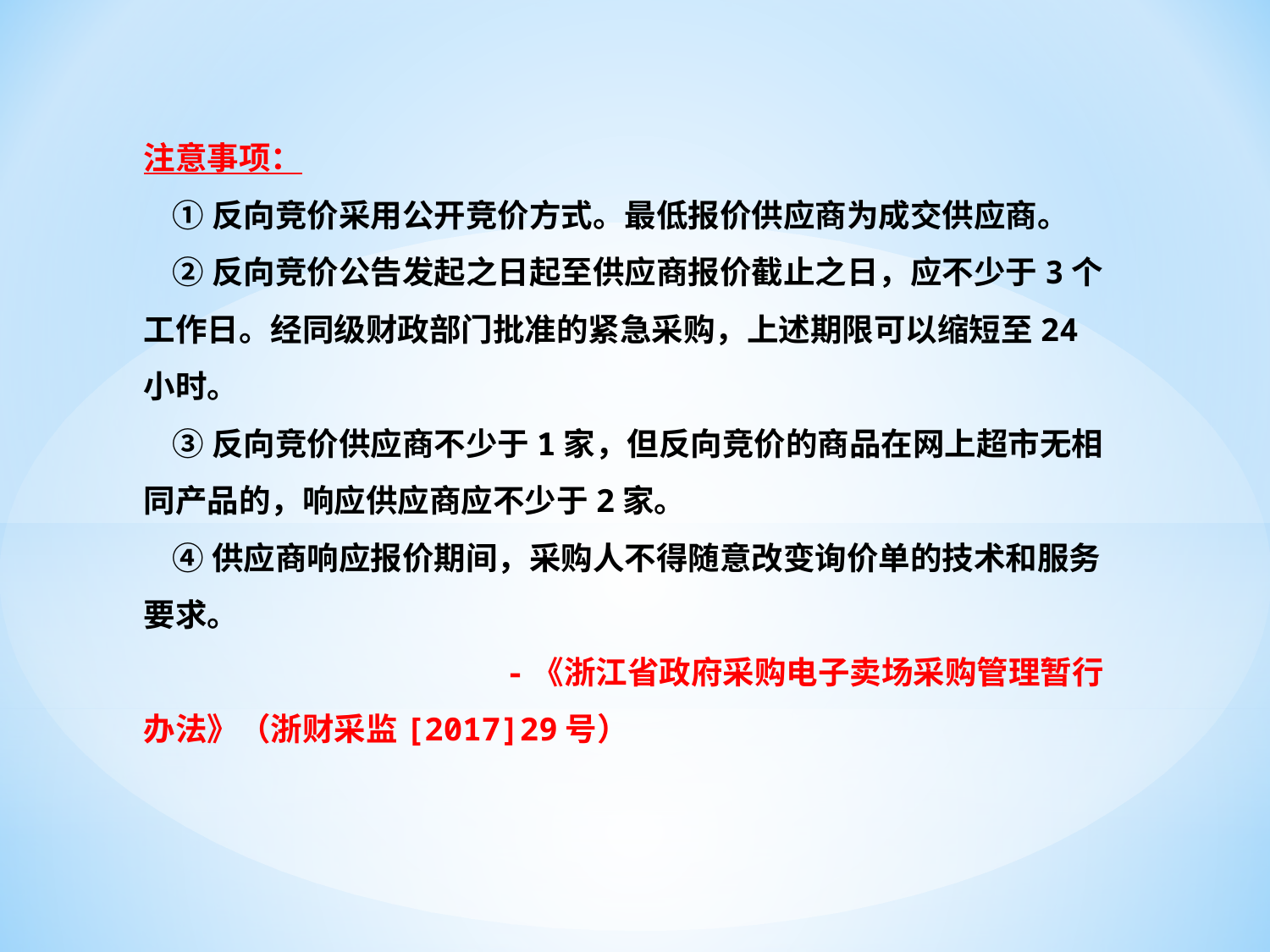

注意事项：
    ①反向竞价采用公开竞价方式。最低报价供应商为成交供应商。
    ②反向竞价公告发起之日起至供应商报价截止之日，应不少于3个工作日。经同级财政部门批准的紧急采购，上述期限可以缩短至24小时。
    ③反向竞价供应商不少于1家，但反向竞价的商品在网上超市无相同产品的，响应供应商应不少于2家。
    ④供应商响应报价期间，采购人不得随意改变询价单的技术和服务要求。
                   -《浙江省政府采购电子卖场采购管理暂行办法》（浙财采监[2017]29号）